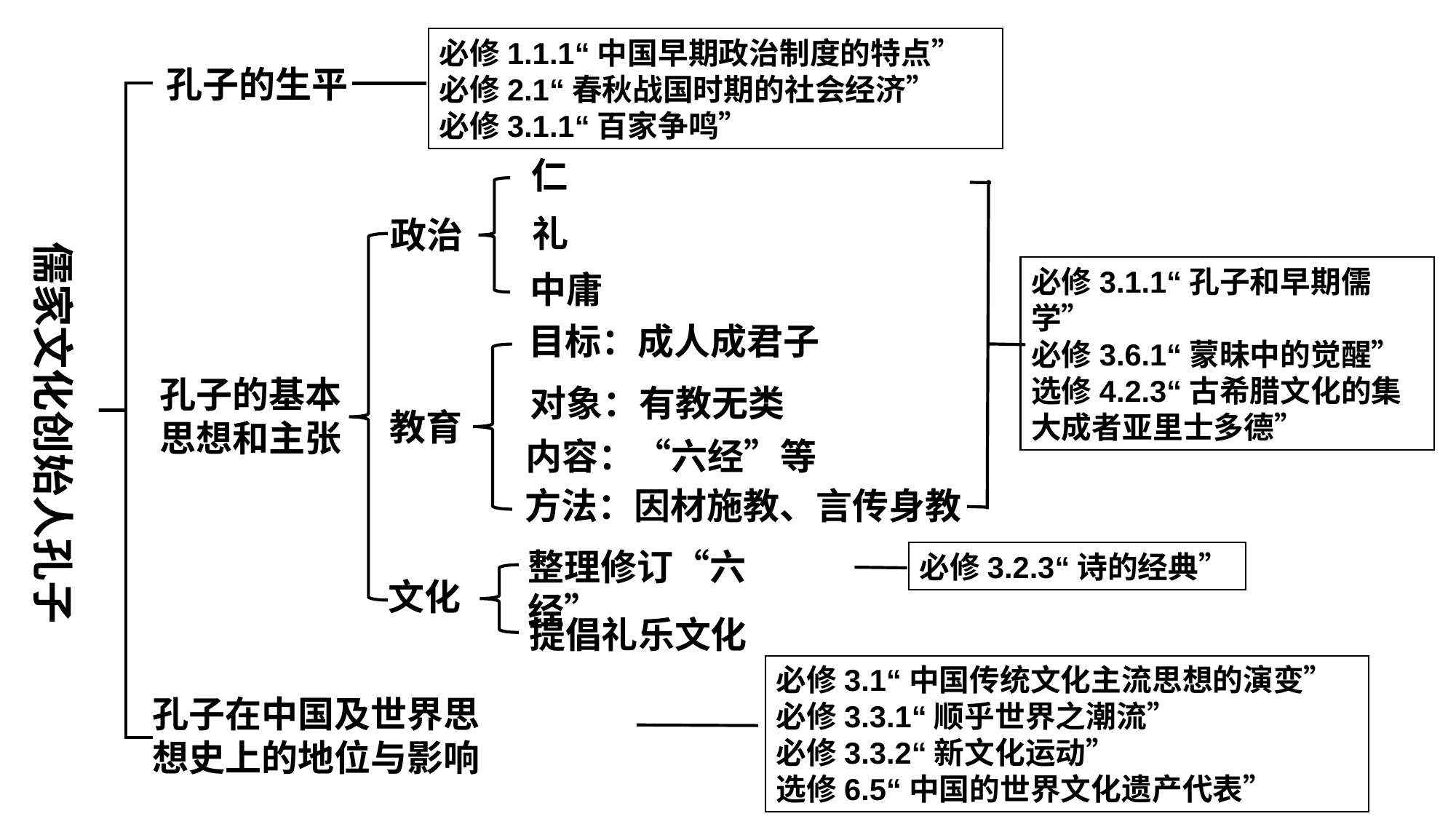

必修1.1.1“中国早期政治制度的特点”
必修2.1“春秋战国时期的社会经济”
必修3.1.1“百家争鸣”
孔子的生平

仁

礼
政治
中庸
必修3.1.1“孔子和早期儒学”
必修3.6.1“蒙昧中的觉醒”
选修4.2.3“古希腊文化的集大成者亚里士多德”
儒家文化创始人孔子

孔子的基本思想和主张
目标：成人成君子

对象：有教无类
教育
内容：“六经”等
方法：因材施教、言传身教
整理修订“六经”

文化
提倡礼乐文化
必修3.2.3“诗的经典”
必修3.1“中国传统文化主流思想的演变”
必修3.3.1“顺乎世界之潮流”
必修3.3.2“新文化运动”
选修6.5“中国的世界文化遗产代表”
孔子在中国及世界思想史上的地位与影响